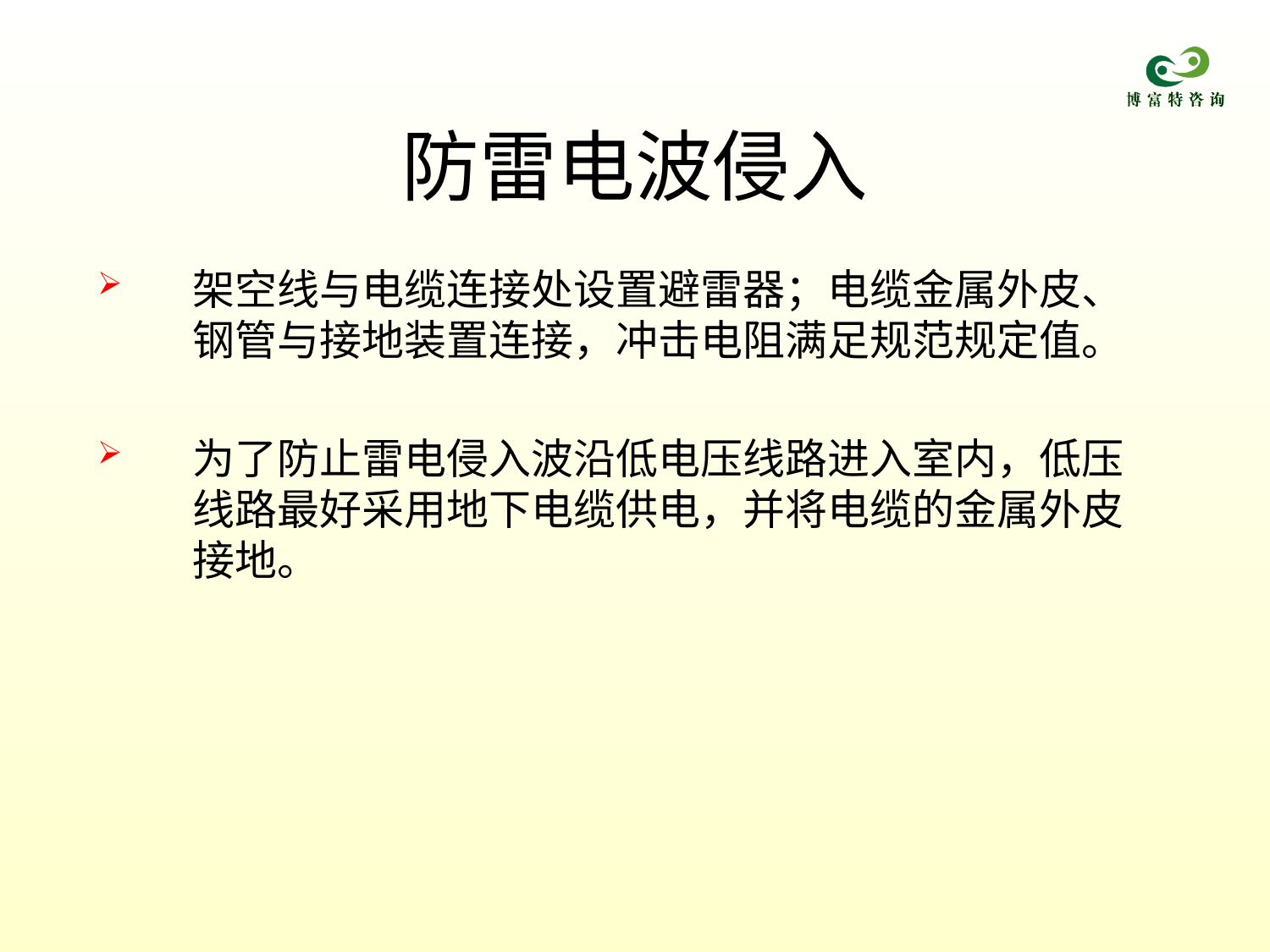

# 防雷电波侵入
架空线与电缆连接处设置避雷器；电缆金属外皮、钢管与接地装置连接，冲击电阻满足规范规定值。

为了防止雷电侵入波沿低电压线路进入室内，低压线路最好采用地下电缆供电，并将电缆的金属外皮接地。
118